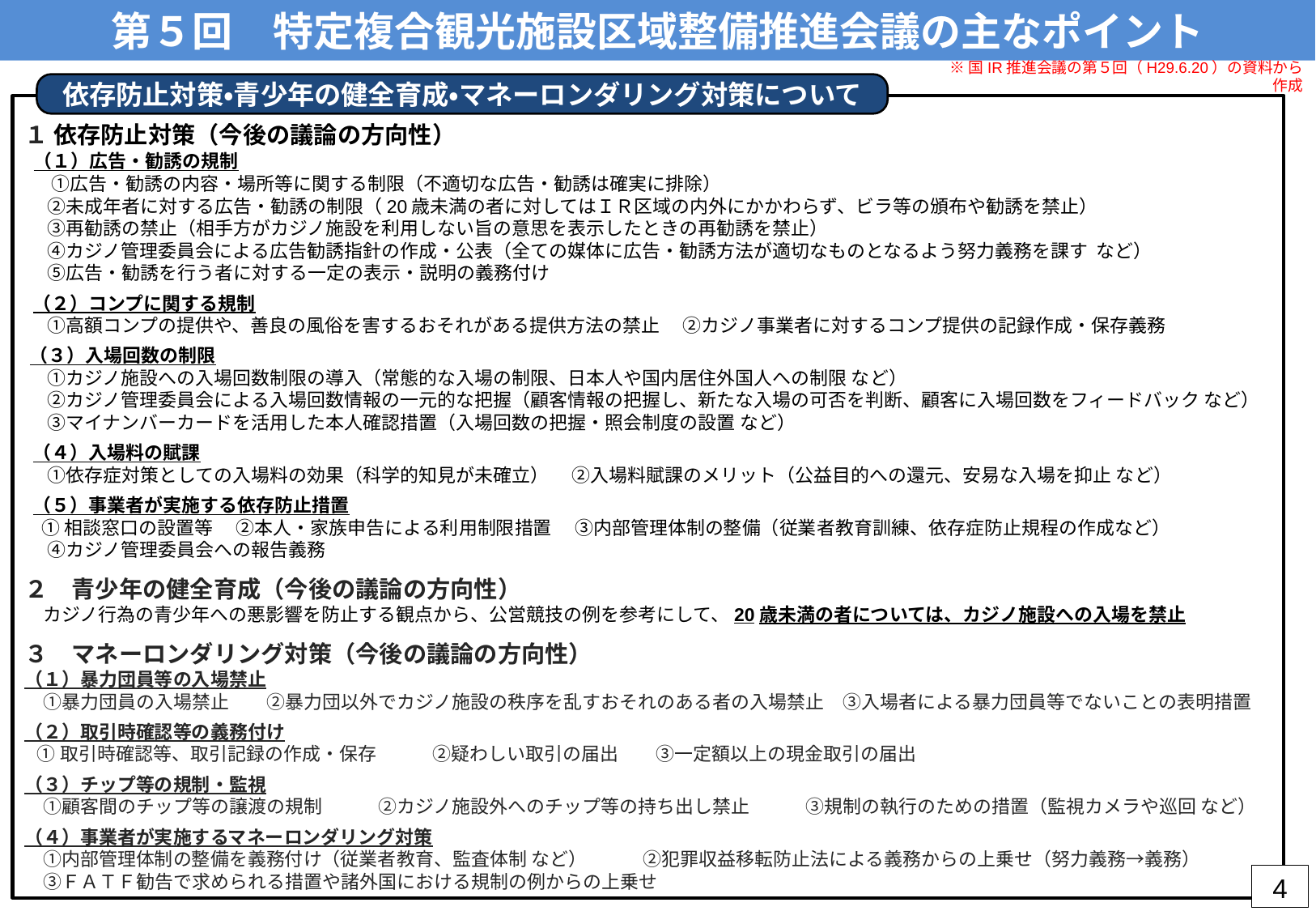

第５回　特定複合観光施設区域整備推進会議の主なポイント
※国IR推進会議の第５回（H29.6.20）の資料から作成
依存防止対策・青少年の健全育成・マネーロンダリング対策について

１ 依存防止対策（今後の議論の方向性）
 （１）広告・勧誘の規制
 　①広告・勧誘の内容・場所等に関する制限（不適切な広告・勧誘は確実に排除）
　 ②未成年者に対する広告・勧誘の制限（20歳未満の者に対してはＩＲ区域の内外にかかわらず、ビラ等の頒布や勧誘を禁止）
　 ③再勧誘の禁止（相手方がカジノ施設を利用しない旨の意思を表示したときの再勧誘を禁止）
　 ④カジノ管理委員会による広告勧誘指針の作成・公表（全ての媒体に広告・勧誘方法が適切なものとなるよう努力義務を課す  など）
　 ⑤広告・勧誘を行う者に対する一定の表示・説明の義務付け

 （２）コンプに関する規制
　 ①高額コンプの提供や、善良の風俗を害するおそれがある提供方法の禁止　 ②カジノ事業者に対するコンプ提供の記録作成・保存義務

 （３）入場回数の制限
　 ①カジノ施設への入場回数制限の導入（常態的な入場の制限、日本人や国内居住外国人への制限 など）
　 ②カジノ管理委員会による入場回数情報の一元的な把握（顧客情報の把握し、新たな入場の可否を判断、顧客に入場回数をフィードバック など）
　 ③マイナンバーカードを活用した本人確認措置（入場回数の把握・照会制度の設置 など）

 （４）入場料の賦課
　 ①依存症対策としての入場料の効果（科学的知見が未確立）　 ②入場料賦課のメリット（公益目的への還元、安易な入場を抑止 など）

 （５）事業者が実施する依存防止措置
    ①相談窓口の設置等　 ②本人・家族申告による利用制限措置　 ③内部管理体制の整備（従業者教育訓練、依存症防止規程の作成など）
　 ④カジノ管理委員会への報告義務

２　青少年の健全育成（今後の議論の方向性）
　カジノ行為の青少年への悪影響を防止する観点から、公営競技の例を参考にして、20歳未満の者については、カジノ施設への入場を禁止

３　マネーロンダリング対策（今後の議論の方向性）
（１）暴力団員等の入場禁止
　①暴力団員の入場禁止　　②暴力団以外でカジノ施設の秩序を乱すおそれのある者の入場禁止　③入場者による暴力団員等でないことの表明措置

（２）取引時確認等の義務付け
   ①取引時確認等、取引記録の作成・保存　　　②疑わしい取引の届出　　③一定額以上の現金取引の届出

（３）チップ等の規制・監視
　①顧客間のチップ等の譲渡の規制　　　②カジノ施設外へのチップ等の持ち出し禁止　　　③規制の執行のための措置（監視カメラや巡回 など）

（４）事業者が実施するマネーロンダリング対策
　①内部管理体制の整備を義務付け（従業者教育、監査体制 など）　　　②犯罪収益移転防止法による義務からの上乗せ（努力義務→義務）
　③ＦＡＴＦ勧告で求められる措置や諸外国における規制の例からの上乗せ
4